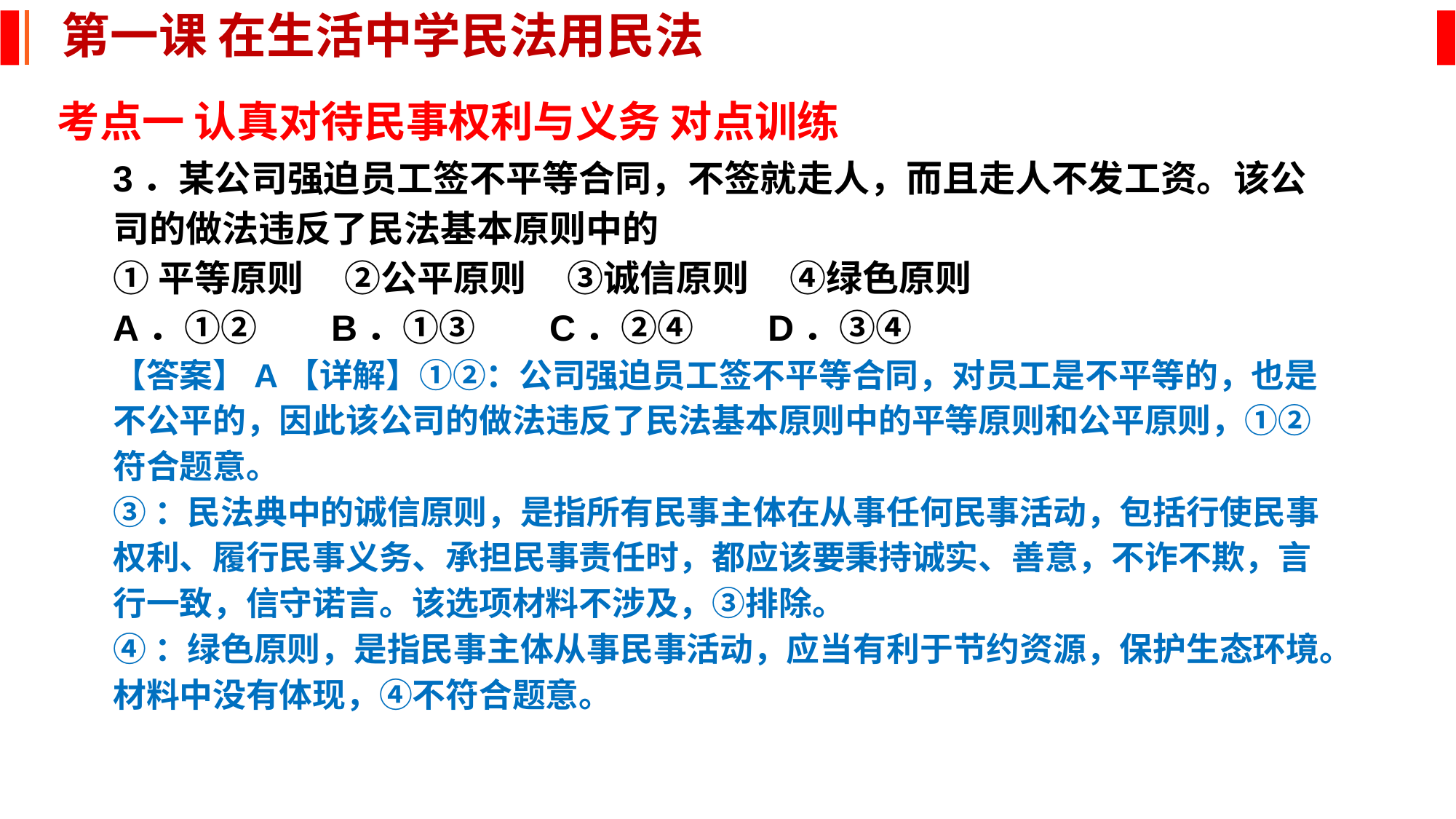

第一课 在生活中学民法用民法

考点一 认真对待民事权利与义务 对点训练
3．某公司强迫员工签不平等合同，不签就走人，而且走人不发工资。该公司的做法违反了民法基本原则中的
①平等原则    ②公平原则    ③诚信原则    ④绿色原则
A．①②	B．①③	C．②④	D．③④
【答案】A【详解】①②：公司强迫员工签不平等合同，对员工是不平等的，也是不公平的，因此该公司的做法违反了民法基本原则中的平等原则和公平原则，①②符合题意。
③：民法典中的诚信原则，是指所有民事主体在从事任何民事活动，包括行使民事权利、履行民事义务、承担民事责任时，都应该要秉持诚实、善意，不诈不欺，言行一致，信守诺言。该选项材料不涉及，③排除。
④：绿色原则，是指民事主体从事民事活动，应当有利于节约资源，保护生态环境。材料中没有体现，④不符合题意。